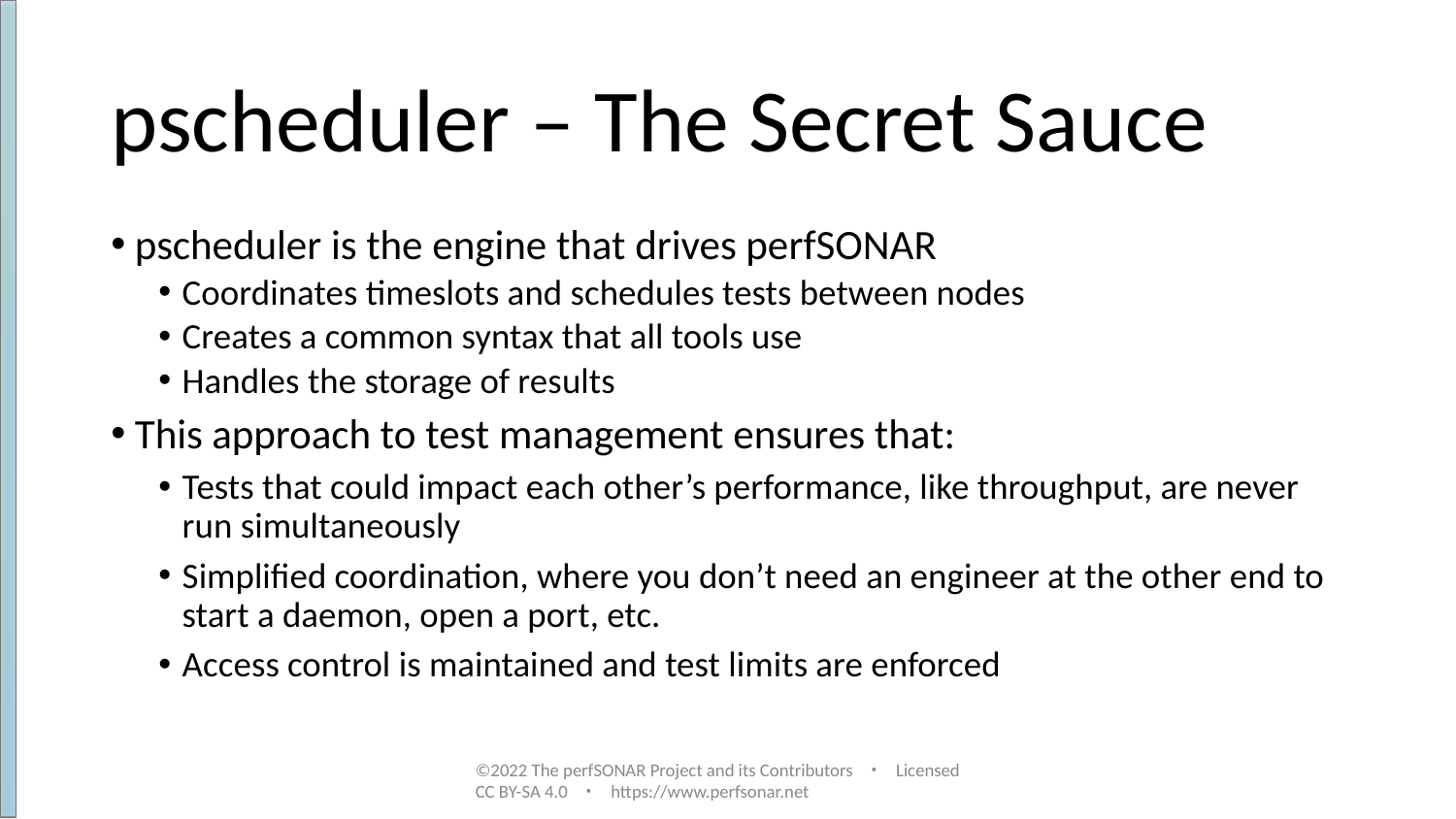

# pscheduler – The Secret Sauce
pscheduler is the engine that drives perfSONAR
Coordinates timeslots and schedules tests between nodes
Creates a common syntax that all tools use
Handles the storage of results
This approach to test management ensures that:
Tests that could impact each other’s performance, like throughput, are never run simultaneously
Simplified coordination, where you don’t need an engineer at the other end to start a daemon, open a port, etc.
Access control is maintained and test limits are enforced

©2022 The perfSONAR Project and its Contributors  ・  Licensed CC BY-SA 4.0  ・  https://www.perfsonar.net